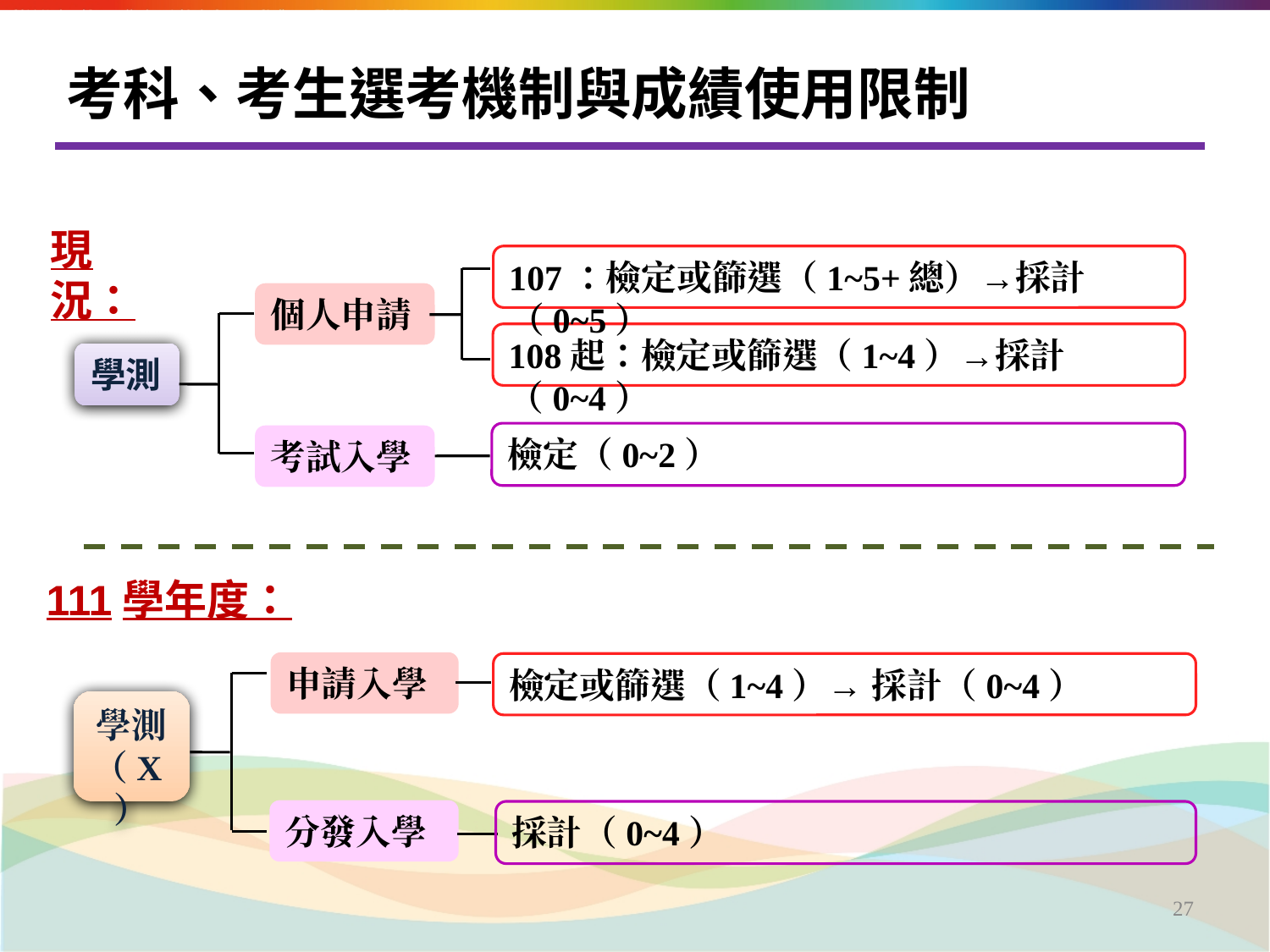

# 考科、考生選考機制與成績使用限制
現況：
107：檢定或篩選（1~5+總）→採計（0~5）
個人申請
108起：檢定或篩選（1~4）→採計（0~4）
學測
檢定（0~2）
考試入學
111學年度：
申請入學
檢定或篩選（1~4）→ 採計（0~4）
學測
（X）
分發入學
採計（0~4）
27